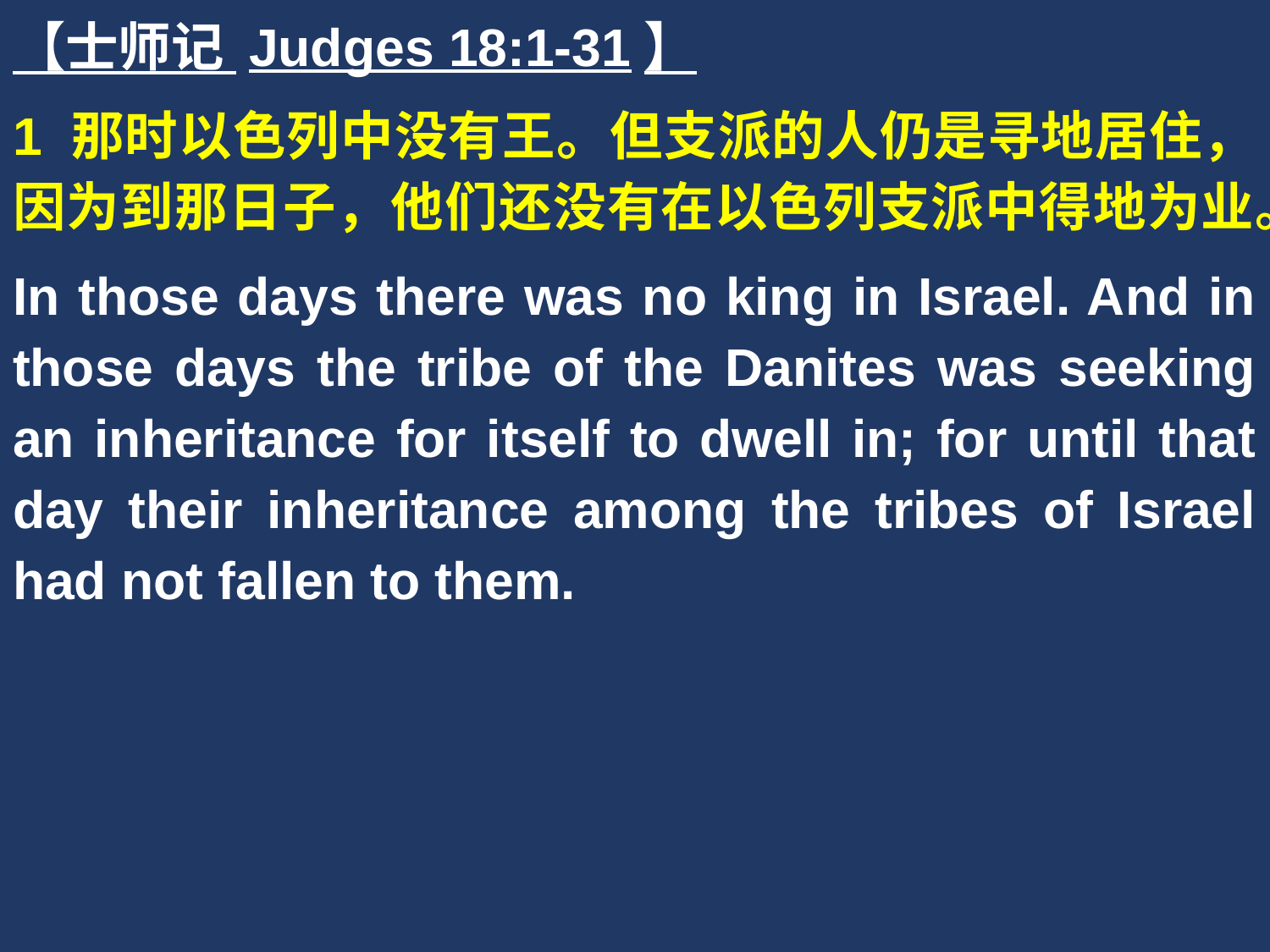

【士师记 Judges 18:1-31】
1 那时以色列中没有王。但支派的人仍是寻地居住，因为到那日子，他们还没有在以色列支派中得地为业。
In those days there was no king in Israel. And in those days the tribe of the Danites was seeking an inheritance for itself to dwell in; for until that day their inheritance among the tribes of Israel had not fallen to them.